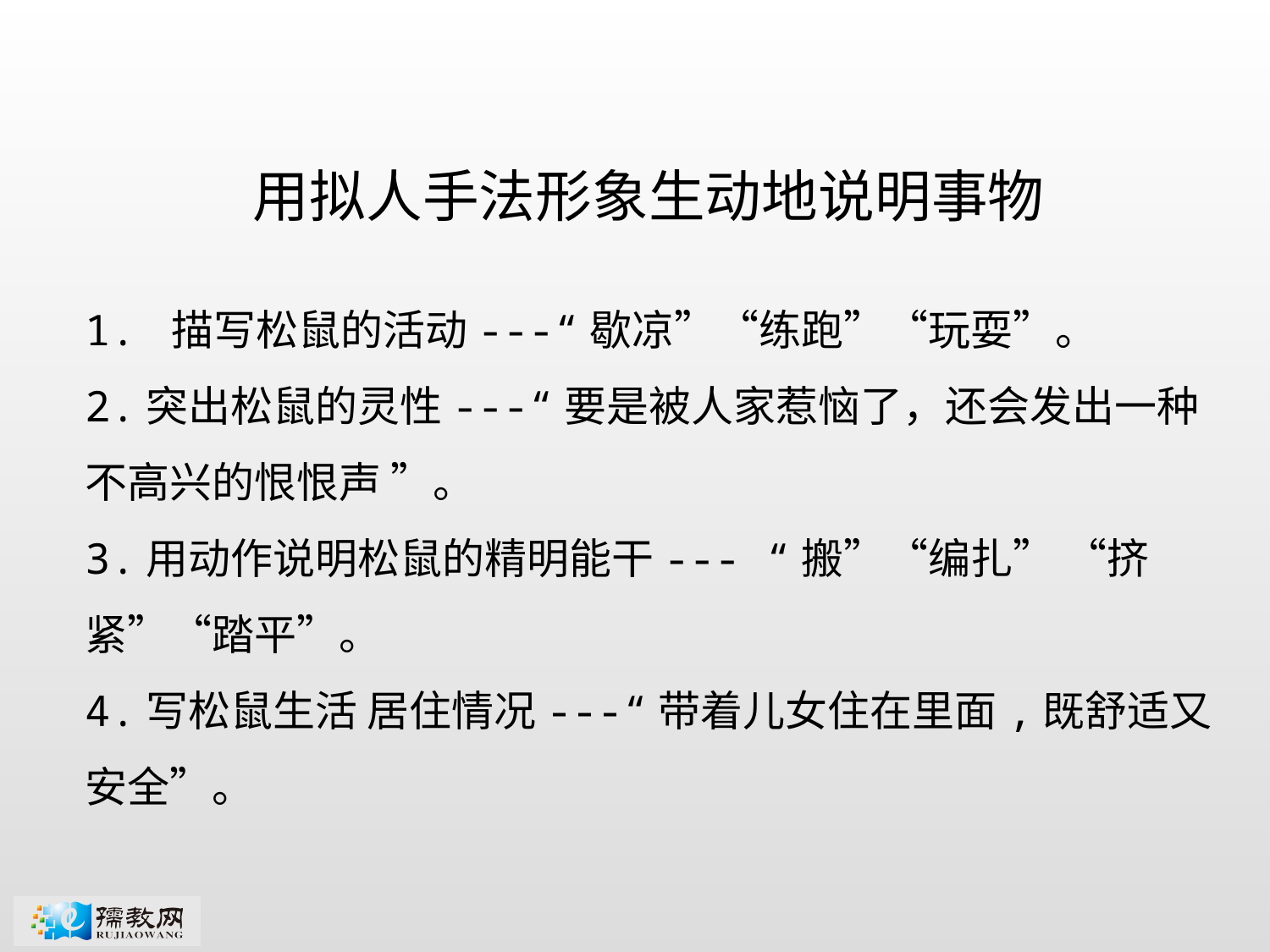

用拟人手法形象生动地说明事物
1. 描写松鼠的活动---“歇凉”“练跑”“玩耍”。
2.突出松鼠的灵性---“要是被人家惹恼了，还会发出一种不高兴的恨恨声 ”。
3.用动作说明松鼠的精明能干--- “搬”“编扎” “挤紧”“踏平”。
4.写松鼠生活 居住情况---“带着儿女住在里面,既舒适又安全”。